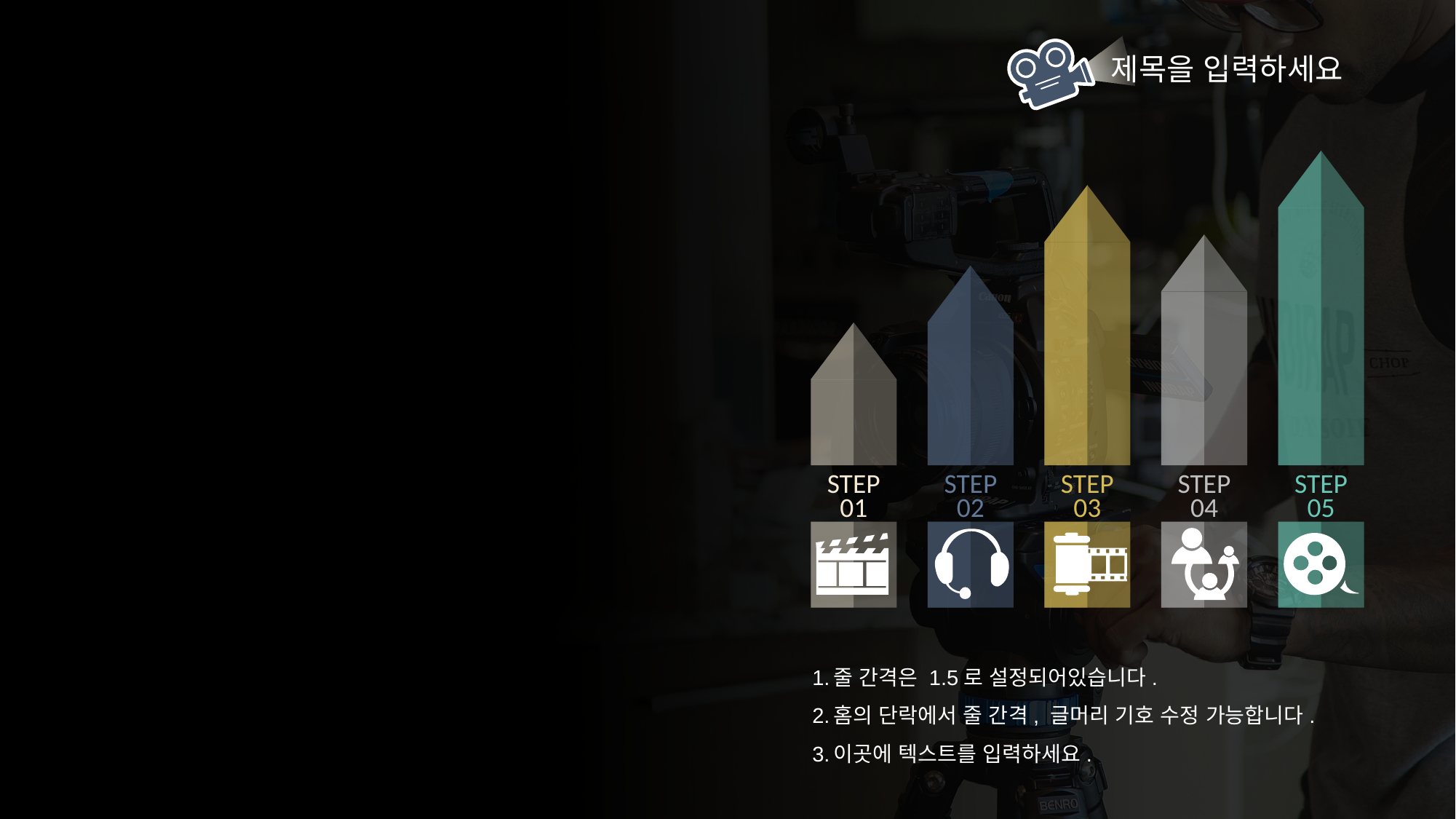

제목을 입력하세요

STEP
01
STEP
02
STEP
03
STEP
04
STEP
05

줄 간격은 1.5로 설정되어있습니다.
홈의 단락에서 줄 간격, 글머리 기호 수정 가능합니다.
이곳에 텍스트를 입력하세요.